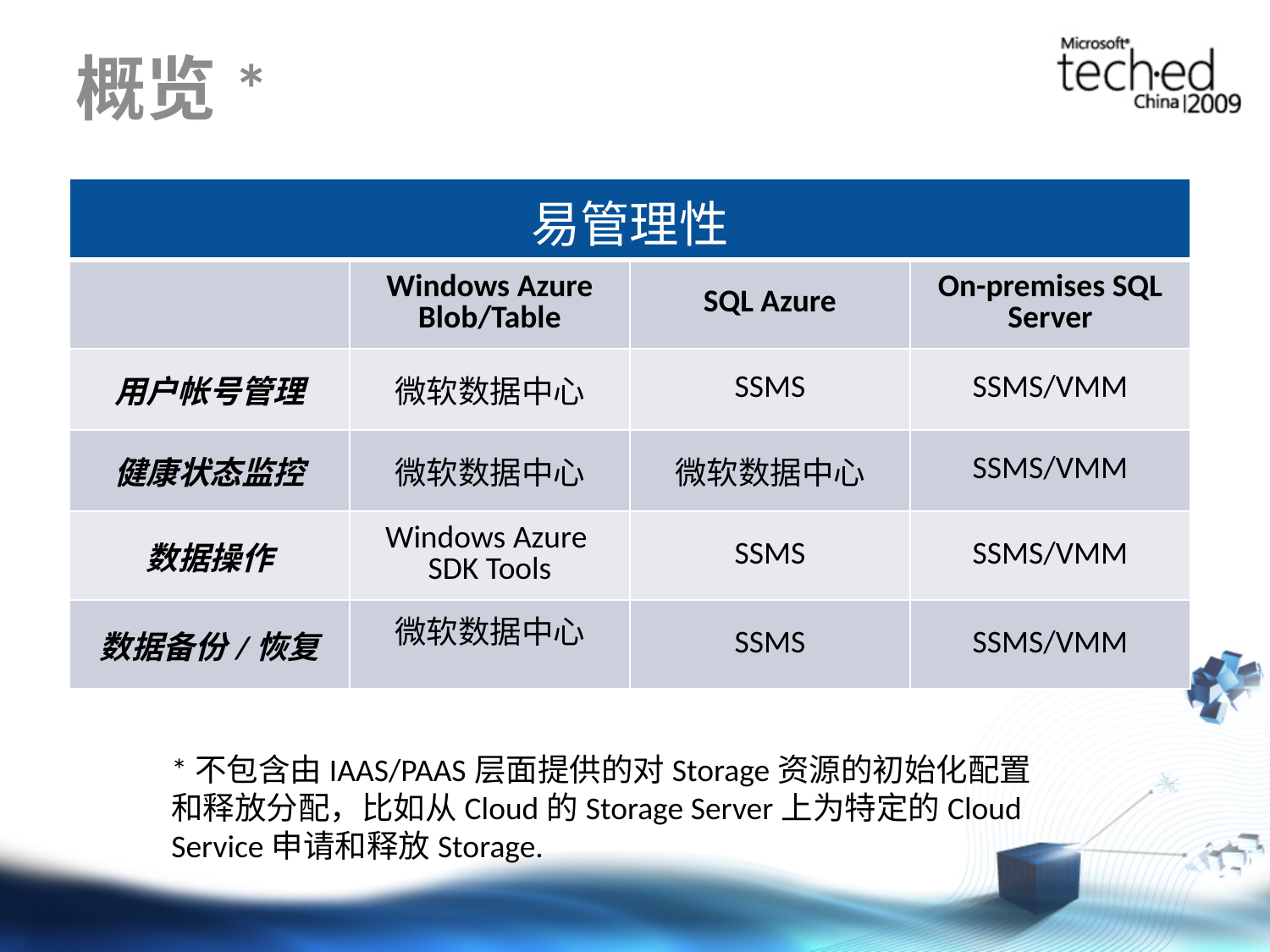

# 概览*
| 易管理性 |  |  |  |
| --- | --- | --- | --- |
|  | Windows Azure Blob/Table | SQL Azure | On-premises SQL Server |
| 用户帐号管理 | 微软数据中心 | SSMS | SSMS/VMM |
| 健康状态监控 | 微软数据中心 | 微软数据中心 | SSMS/VMM |
| 数据操作 | Windows Azure SDK Tools | SSMS | SSMS/VMM |
| 数据备份/恢复 | 微软数据中心 | SSMS | SSMS/VMM |
*不包含由IAAS/PAAS层面提供的对Storage资源的初始化配置和释放分配，比如从Cloud的Storage Server上为特定的Cloud Service申请和释放Storage.